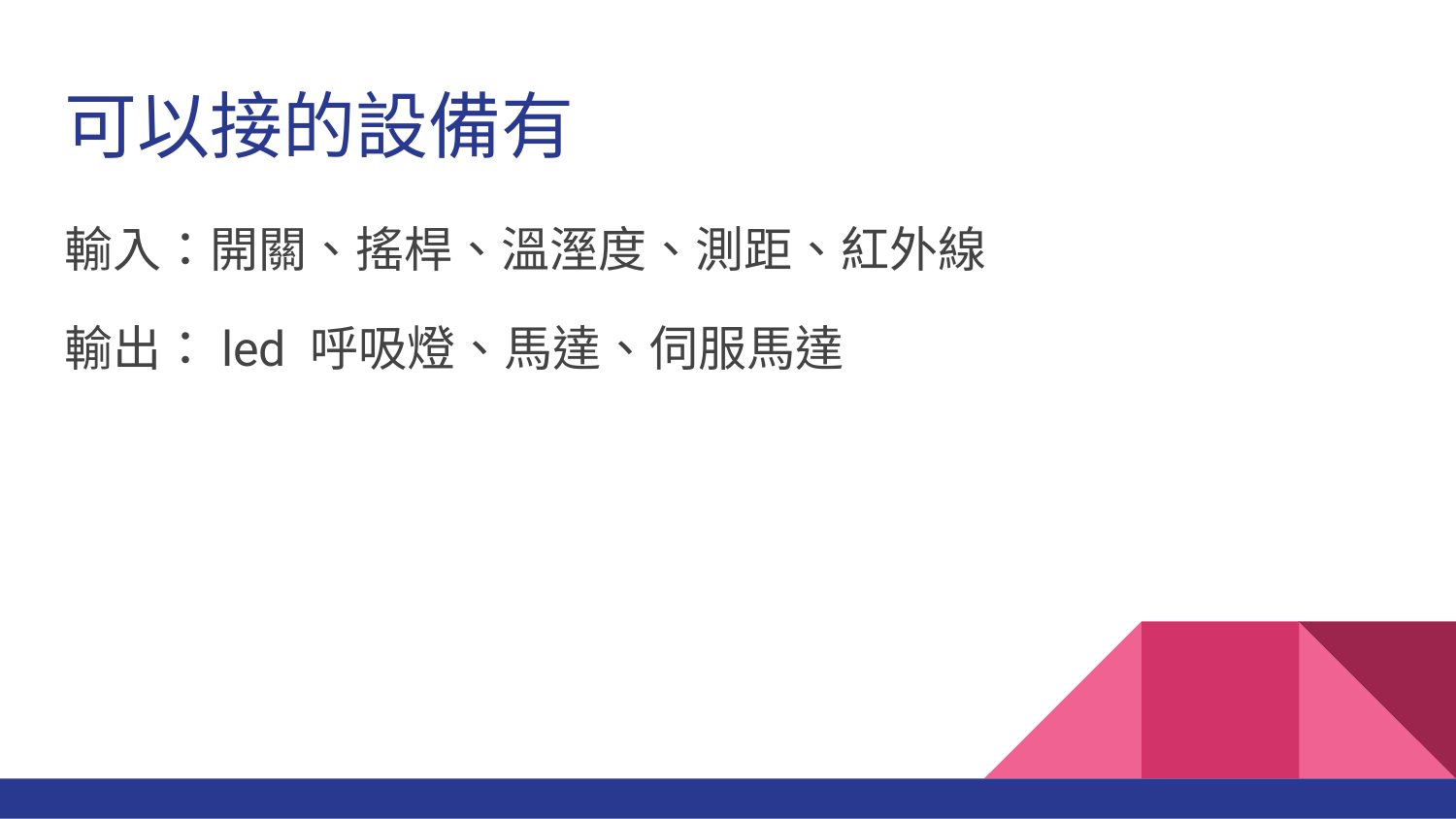

# 可以接的設備有
輸入：開關、搖桿、溫溼度、測距、紅外線
輸出：led 呼吸燈、馬達、伺服馬達